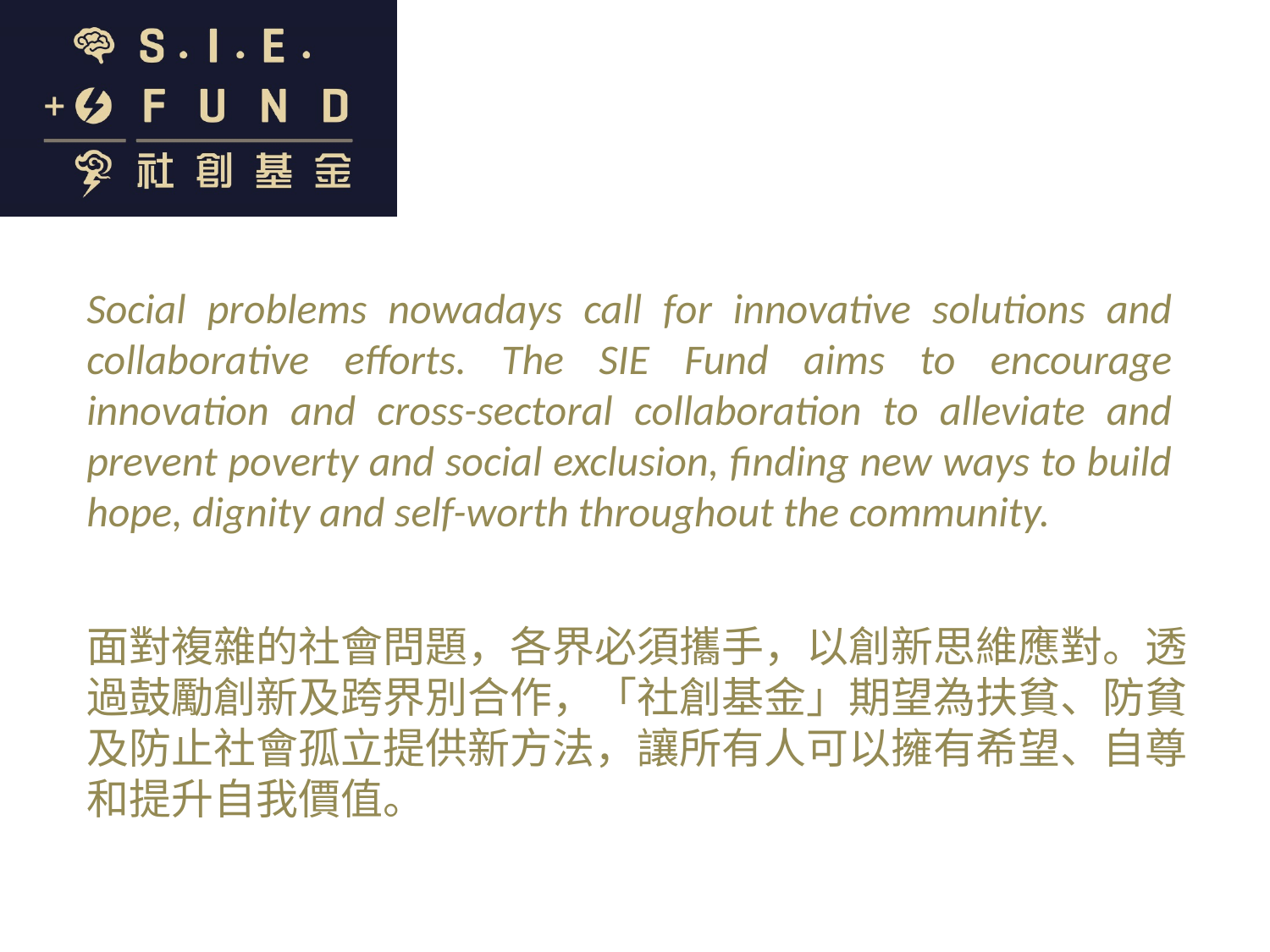

Social problems nowadays call for innovative solutions and collaborative efforts. The SIE Fund aims to encourage innovation and cross-sectoral collaboration to alleviate and prevent poverty and social exclusion, finding new ways to build hope, dignity and self-worth throughout the community.
面對複雜的社會問題，各界必須攜手，以創新思維應對。透過鼓勵創新及跨界別合作，「社創基金」期望為扶貧、防貧及防止社會孤立提供新方法，讓所有人可以擁有希望、自尊和提升自我價值。